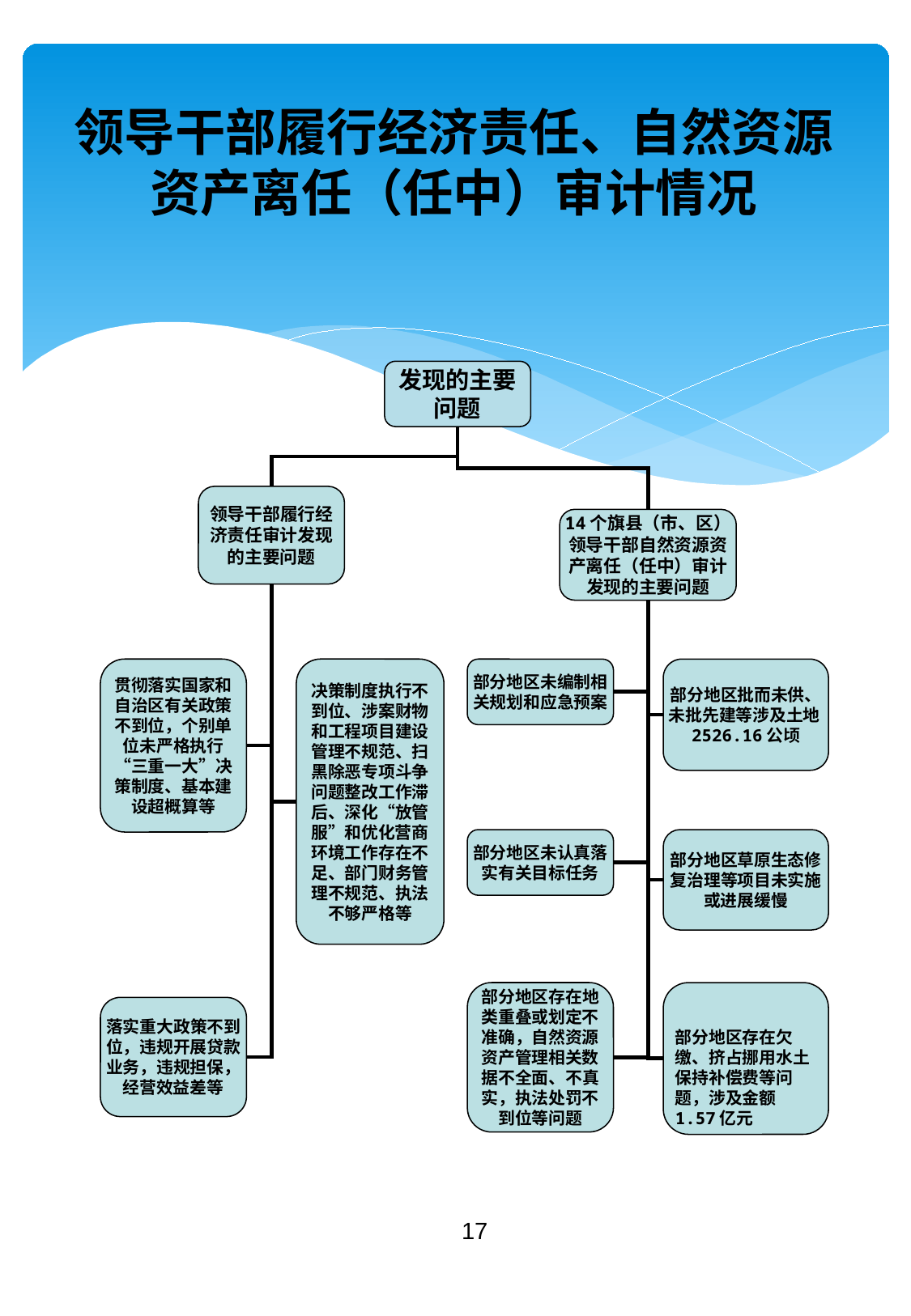

领导干部履行经济责任、自然资源资产离任（任中）审计情况

发现的主要问题
领导干部履行经济责任审计发现的主要问题
14个旗县（市、区）领导干部自然资源资产离任（任中）审计发现的主要问题
贯彻落实国家和自治区有关政策不到位，个别单位未严格执行“三重一大”决策制度、基本建设超概算等
决策制度执行不到位、涉案财物和工程项目建设管理不规范、扫黑除恶专项斗争问题整改工作滞后、深化“放管服”和优化营商环境工作存在不足、部门财务管理不规范、执法不够严格等
部分地区未编制相关规划和应急预案
部分地区批而未供、未批先建等涉及土地2526.16公顷
部分地区未认真落实有关目标任务
部分地区草原生态修复治理等项目未实施或进展缓慢

部分地区存在地类重叠或划定不准确，自然资源资产管理相关数据不全面、不真实，执法处罚不到位等问题

落实重大政策不到位，违规开展贷款业务，违规担保，经营效益差等
部分地区存在欠缴、挤占挪用水土保持补偿费等问题，涉及金额1.57亿元
17